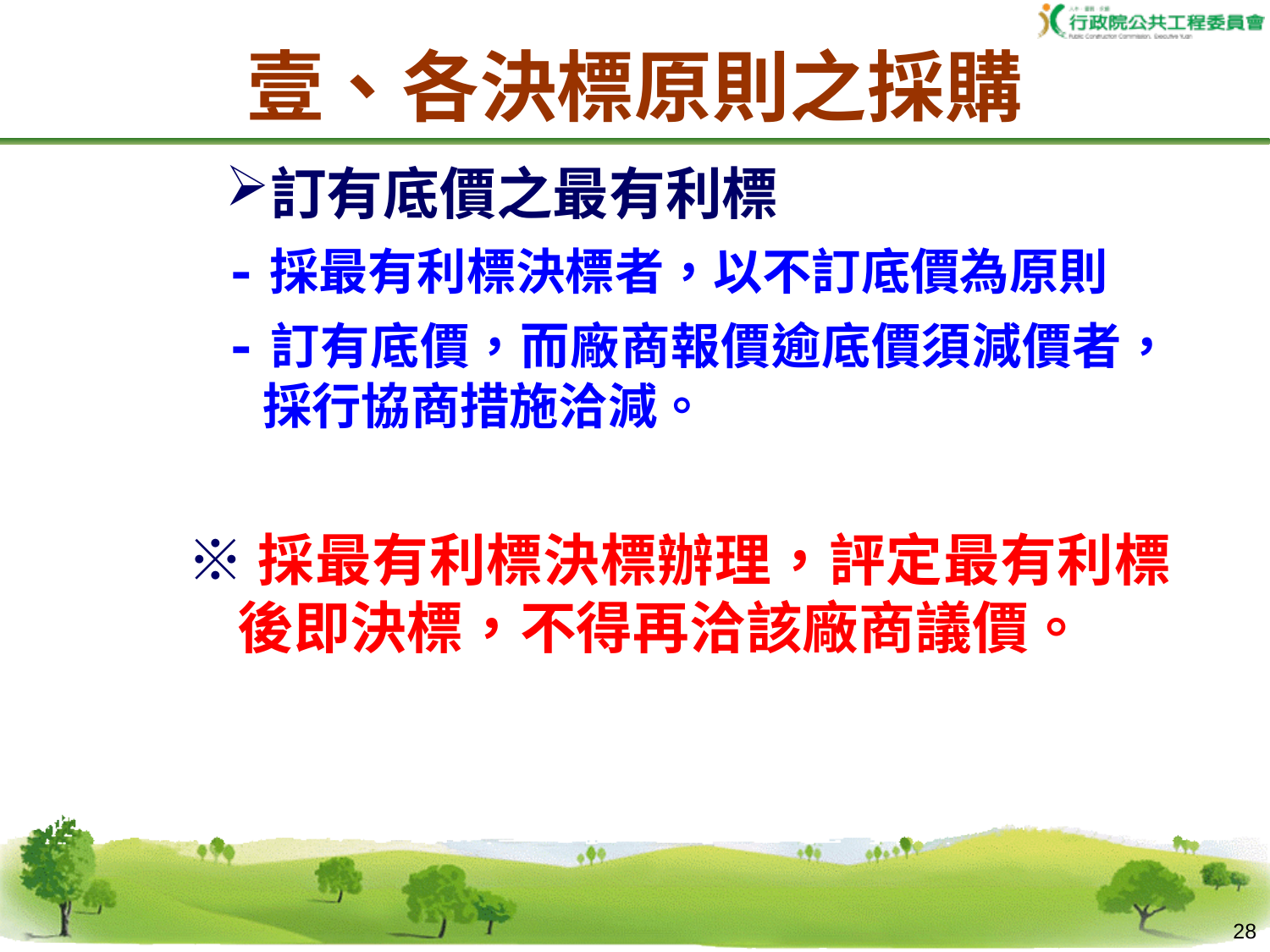

壹、各決標原則之採購
訂有底價之最有利標
-採最有利標決標者，以不訂底價為原則
-訂有底價，而廠商報價逾底價須減價者，採行協商措施洽減。

※採最有利標決標辦理，評定最有利標後即決標，不得再洽該廠商議價。

28